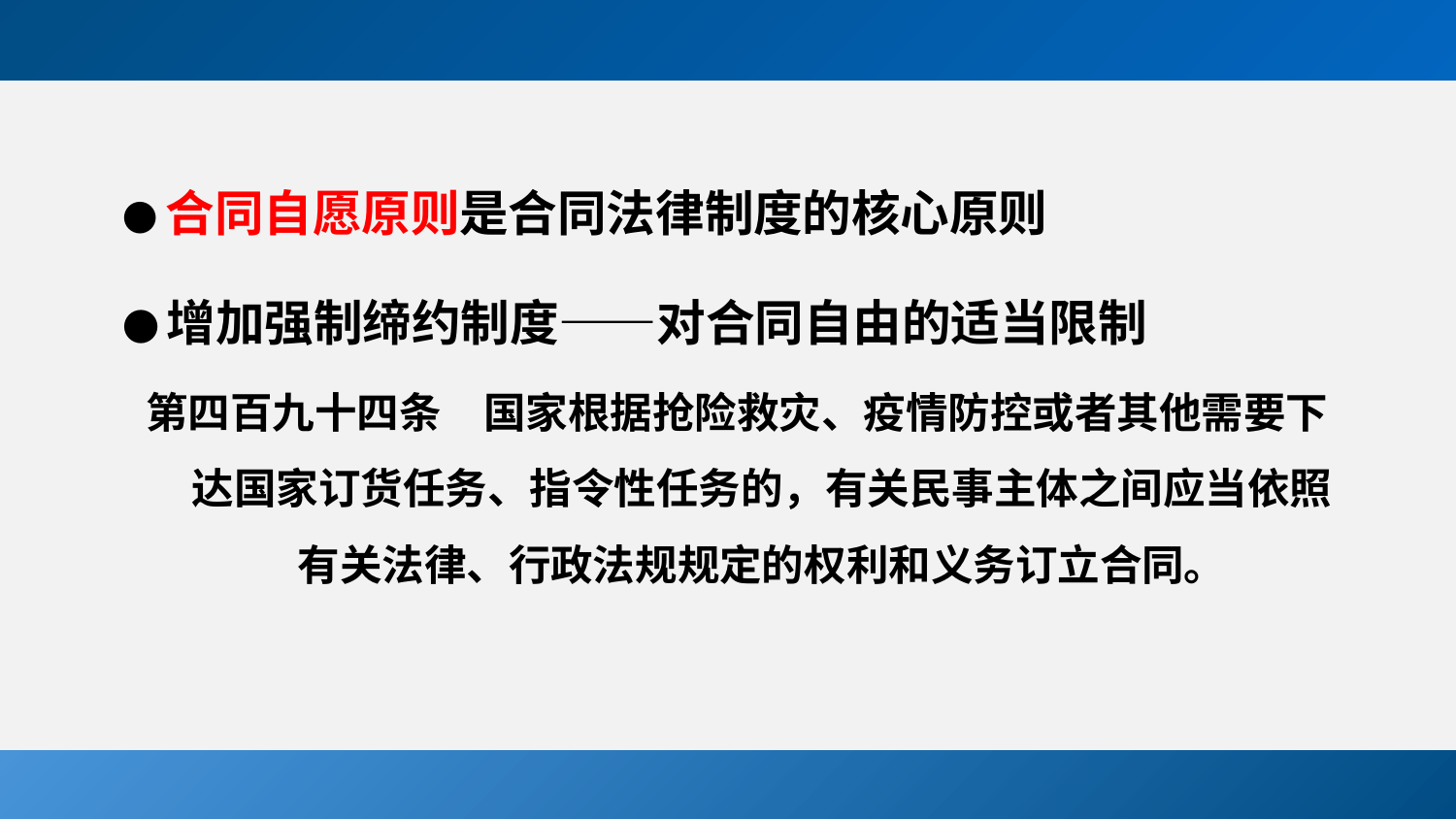

●合同自愿原则是合同法律制度的核心原则
 ●增加强制缔约制度——对合同自由的适当限制
 第四百九十四条  国家根据抢险救灾、疫情防控或者其他需要下达国家订货任务、指令性任务的，有关民事主体之间应当依照有关法律、行政法规规定的权利和义务订立合同。